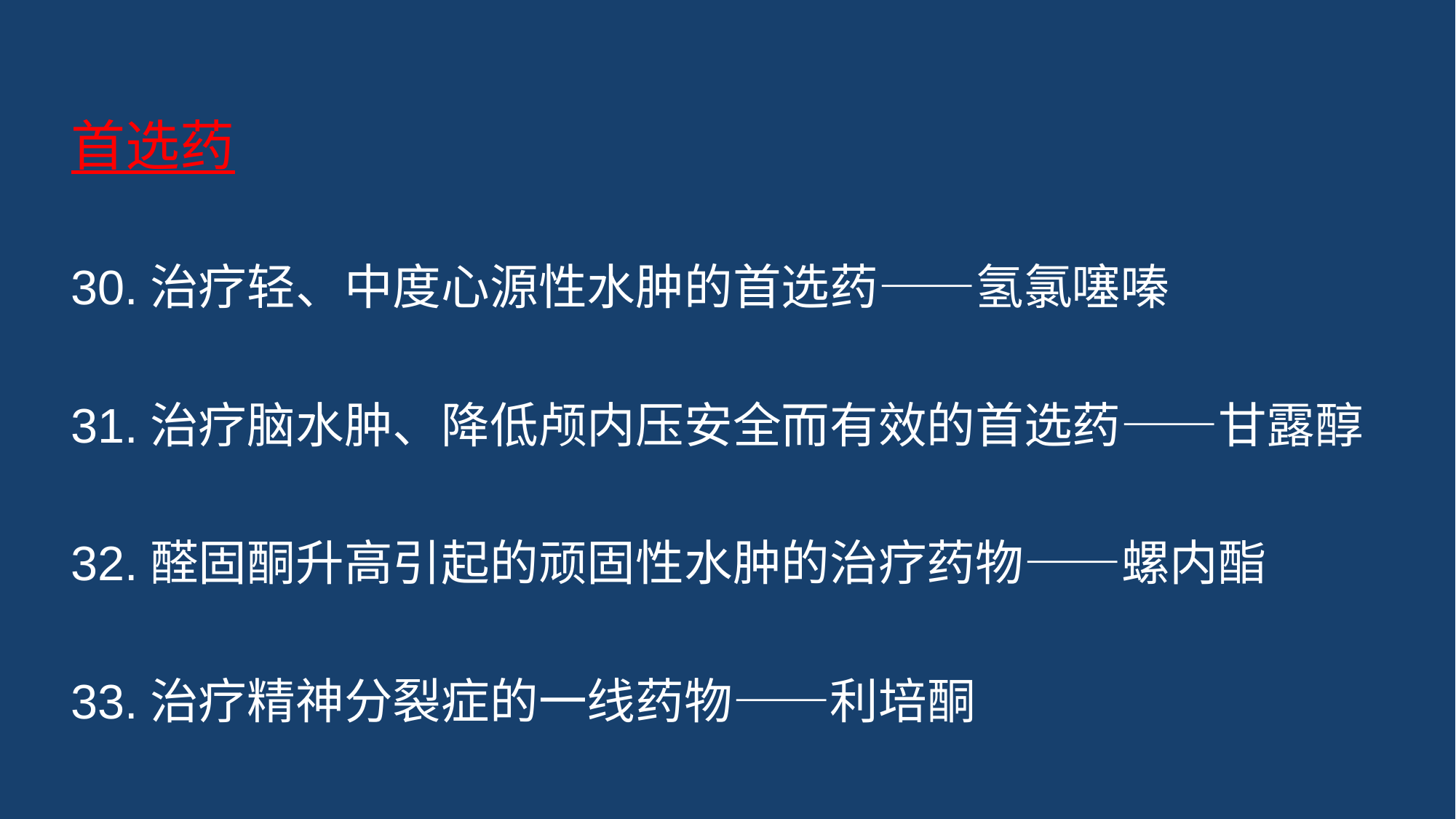

首选药
30.治疗轻、中度心源性水肿的首选药——氢氯噻嗪
31.治疗脑水肿、降低颅内压安全而有效的首选药——甘露醇
32.醛固酮升高引起的顽固性水肿的治疗药物——螺内酯
33.治疗精神分裂症的一线药物——利培酮